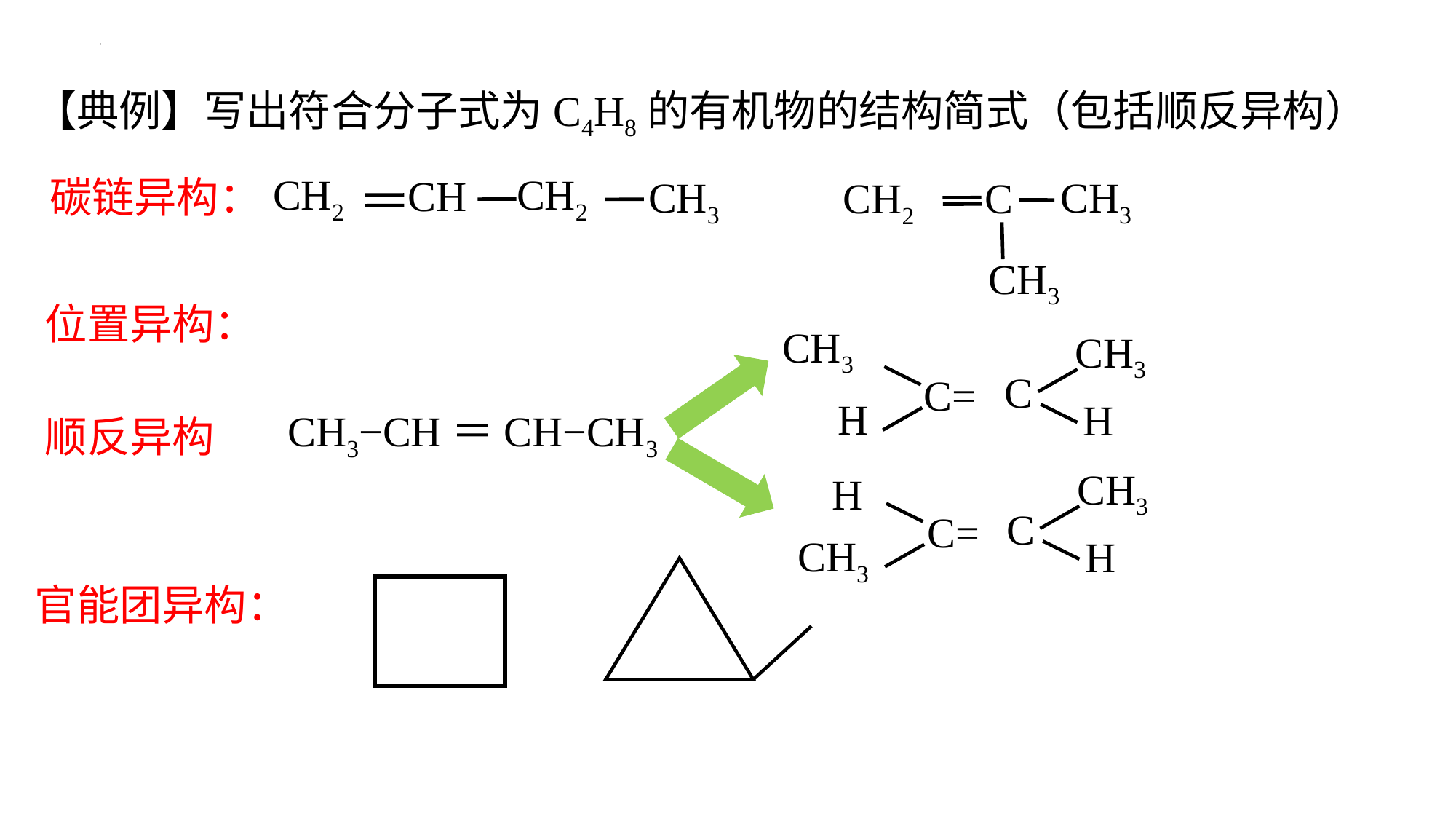

【典例】写出符合分子式为C4H8的有机物的结构简式（包括顺反异构）
CH2
CH2
CH
CH3

碳链异构：
CH3
CH2
C
CH3
位置异构：
CH3
CH3
C
C=
H
H

CH3−CH＝CH−CH3
顺反异构

CH3
C
C=
H
H
CH3

官能团异构：